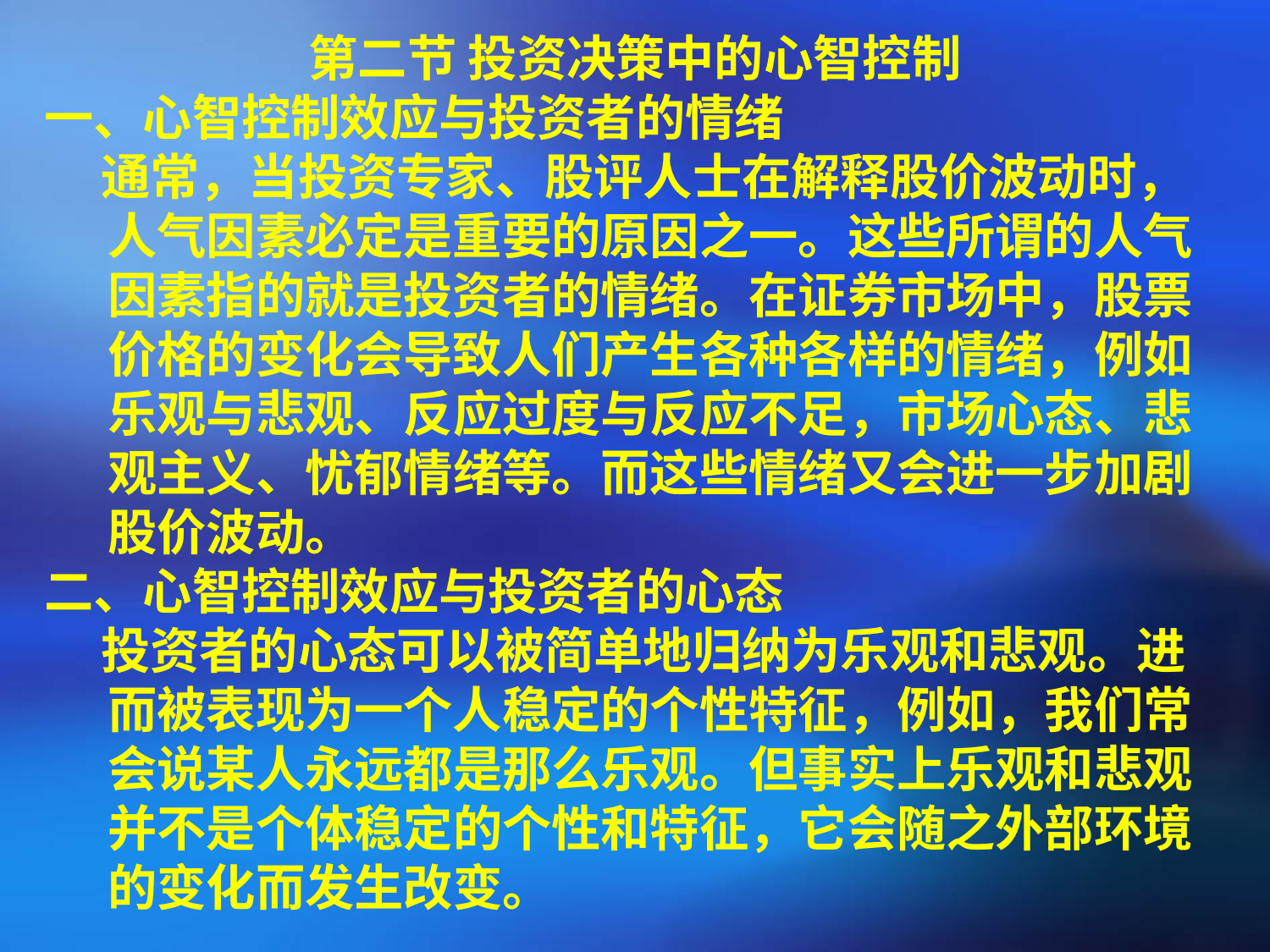

第二节 投资决策中的心智控制
一、心智控制效应与投资者的情绪
    通常，当投资专家、股评人士在解释股价波动时，人气因素必定是重要的原因之一。这些所谓的人气因素指的就是投资者的情绪。在证券市场中，股票价格的变化会导致人们产生各种各样的情绪，例如乐观与悲观、反应过度与反应不足，市场心态、悲观主义、忧郁情绪等。而这些情绪又会进一步加剧股价波动。
二、心智控制效应与投资者的心态
    投资者的心态可以被简单地归纳为乐观和悲观。进而被表现为一个人稳定的个性特征，例如，我们常会说某人永远都是那么乐观。但事实上乐观和悲观并不是个体稳定的个性和特征，它会随之外部环境的变化而发生改变。